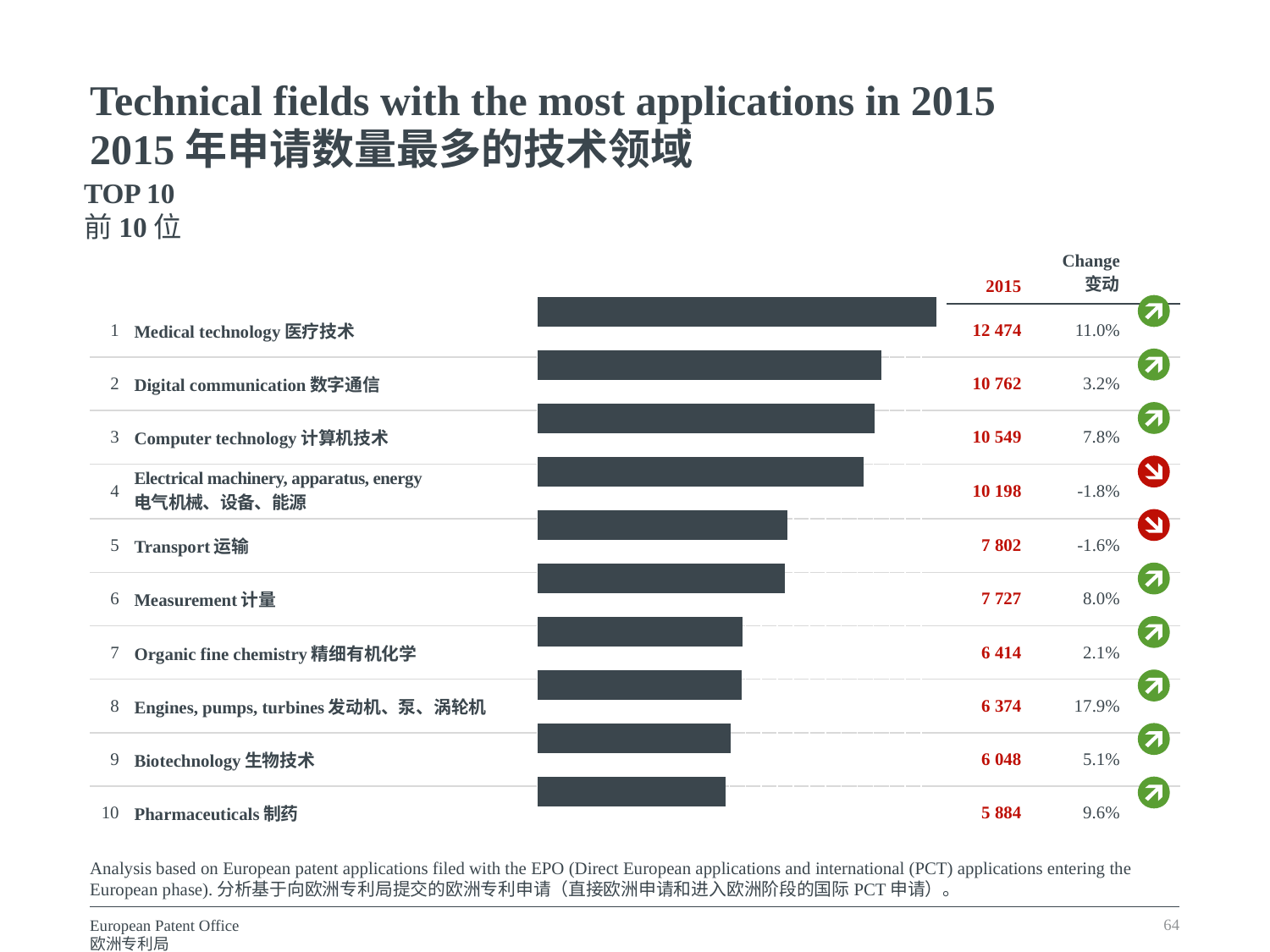

Technical fields with the most applications in 2015
2015年申请数量最多的技术领域
TOP 10
前10位
|  |  | 2015 | Change 变动 |
| --- | --- | --- | --- |
| 1 | Medical technology医疗技术 | 12 474 | 11.0% |
| 2 | Digital communication数字通信 | 10 762 | 3.2% |
| 3 | Computer technology计算机技术 | 10 549 | 7.8% |
| 4 | Electrical machinery, apparatus, energy 电气机械、设备、能源 | 10 198 | -1.8% |
| 5 | Transport运输 | 7 802 | -1.6% |
| 6 | Measurement计量 | 7 727 | 8.0% |
| 7 | Organic fine chemistry精细有机化学 | 6 414 | 2.1% |
| 8 | Engines, pumps, turbines发动机、泵、涡轮机 | 6 374 | 17.9% |
| 9 | Biotechnology生物技术 | 6 048 | 5.1% |
| 10 | Pharmaceuticals制药 | 5 884 | 9.6% |

### Chart

| Category | Spalte1 |
|---|---|
| Pharmaceuticals | 5884.0 |
| Biotechnology | 6048.0 |
| Engines, pumps, turbines | 6374.0 |
| Organic fine chemistry | 6414.0 |
| Measurement | 7727.0 |
| Transport | 7802.0 |
| Electrical machinery, apparatus, energy | 10198.0 |
| Computer technology | 10549.0 |
| Digital communication | 10762.0 |
| Medical technology | 12474.0 |

Analysis based on European patent applications filed with the EPO (Direct European applications and international (PCT) applications entering the European phase).分析基于向欧洲专利局提交的欧洲专利申请（直接欧洲申请和进入欧洲阶段的国际PCT申请）。
64